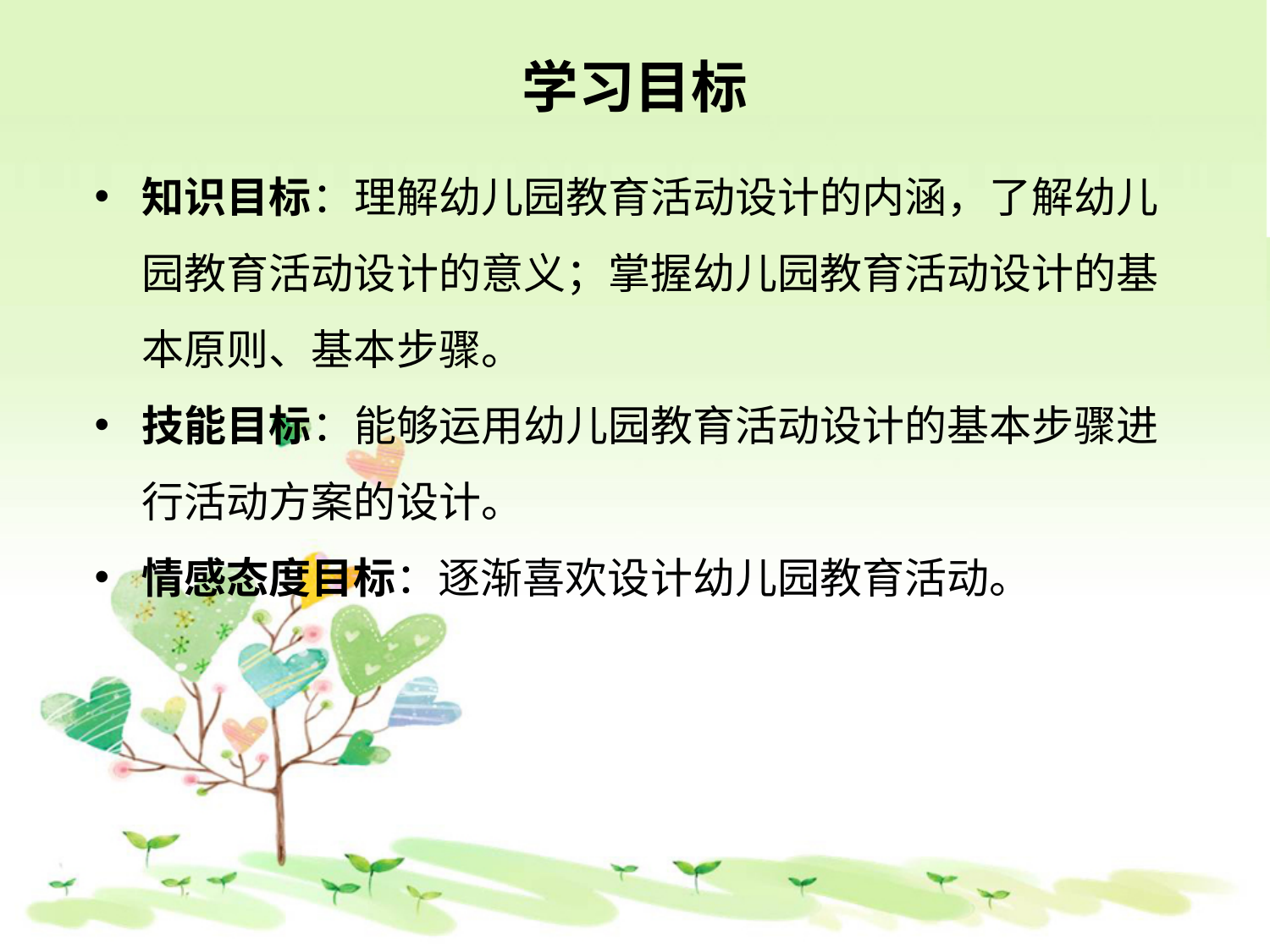

学习目标
知识目标：理解幼儿园教育活动设计的内涵，了解幼儿园教育活动设计的意义；掌握幼儿园教育活动设计的基本原则、基本步骤。
技能目标：能够运用幼儿园教育活动设计的基本步骤进行活动方案的设计。
情感态度目标：逐渐喜欢设计幼儿园教育活动。